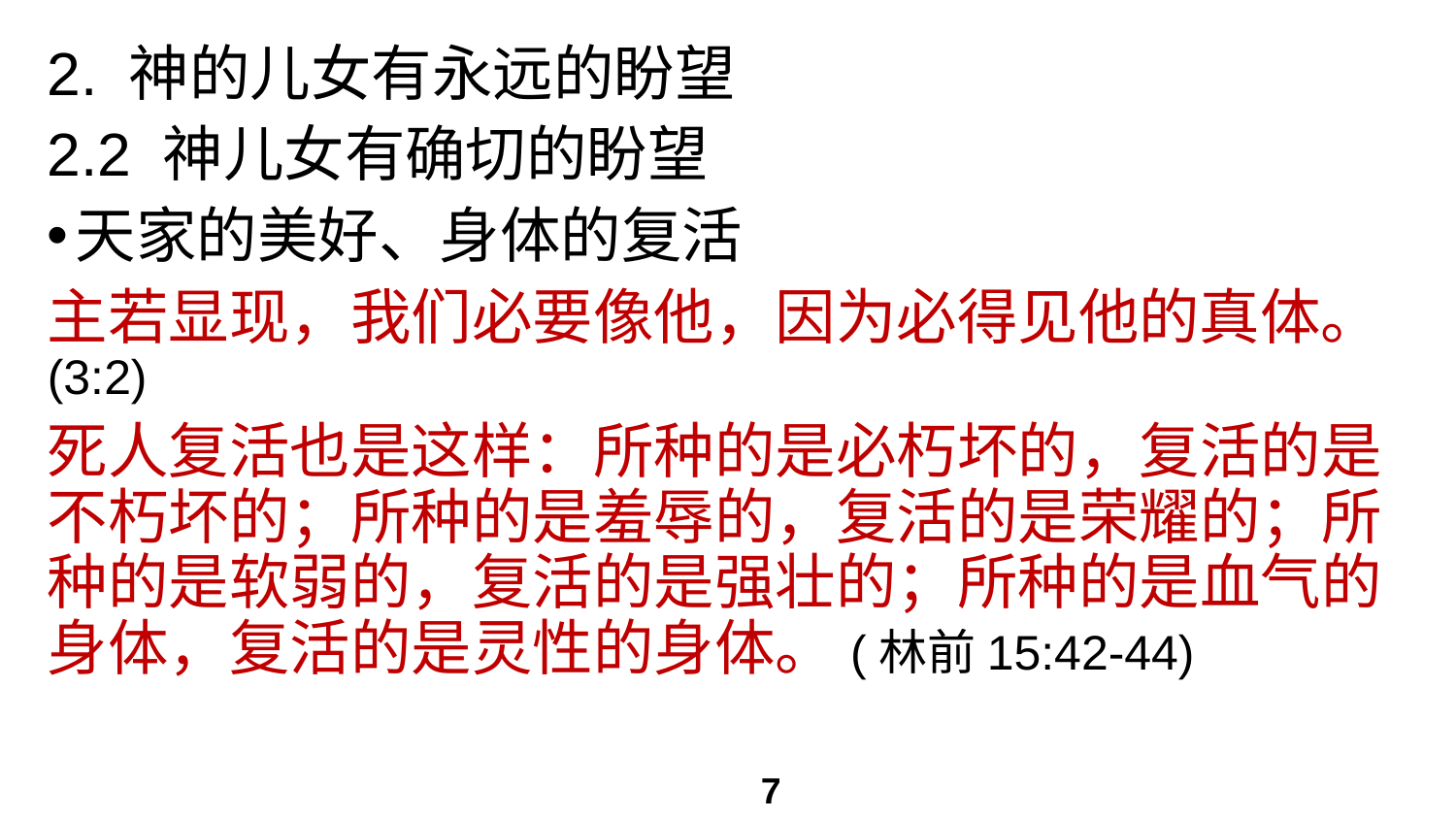

# 2. 神的儿女有永远的盼望
2.2 神儿女有确切的盼望
天家的美好、身体的复活
主若显现，我们必要像他，因为必得见他的真体。(3:2)
死人复活也是这样：所种的是必朽坏的，复活的是不朽坏的；所种的是羞辱的，复活的是荣耀的；所种的是软弱的，复活的是强壮的；所种的是血气的身体，复活的是灵性的身体。(林前15:42-44)

7